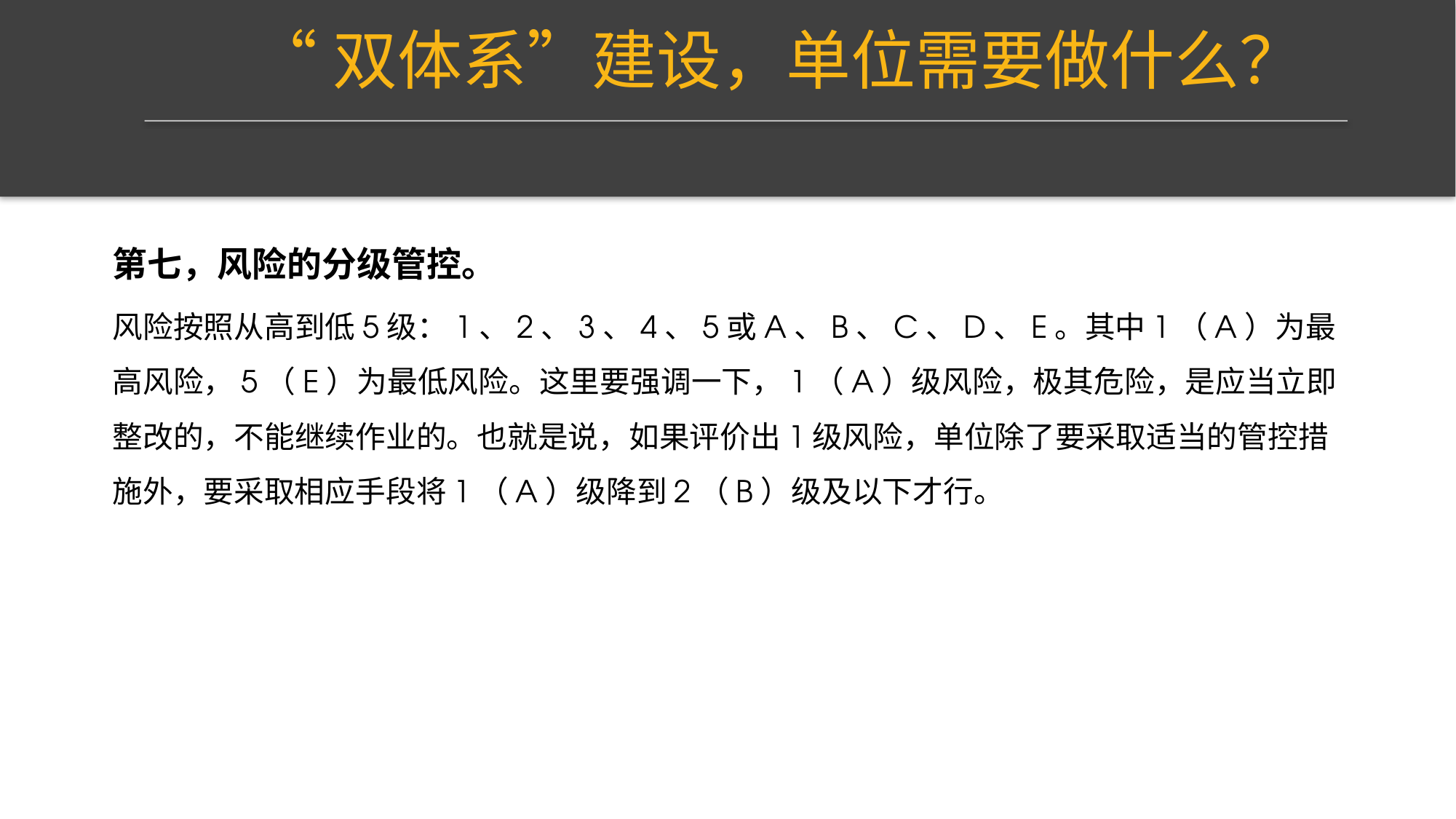

“双体系”建设，单位需要做什么？
第七，风险的分级管控。
风险按照从高到低5级：1、2、3、4、5或A、B、C、D、E。其中1（A）为最高风险，5（E）为最低风险。这里要强调一下，1（A）级风险，极其危险，是应当立即整改的，不能继续作业的。也就是说，如果评价出1级风险，单位除了要采取适当的管控措施外，要采取相应手段将1（A）级降到2（B）级及以下才行。